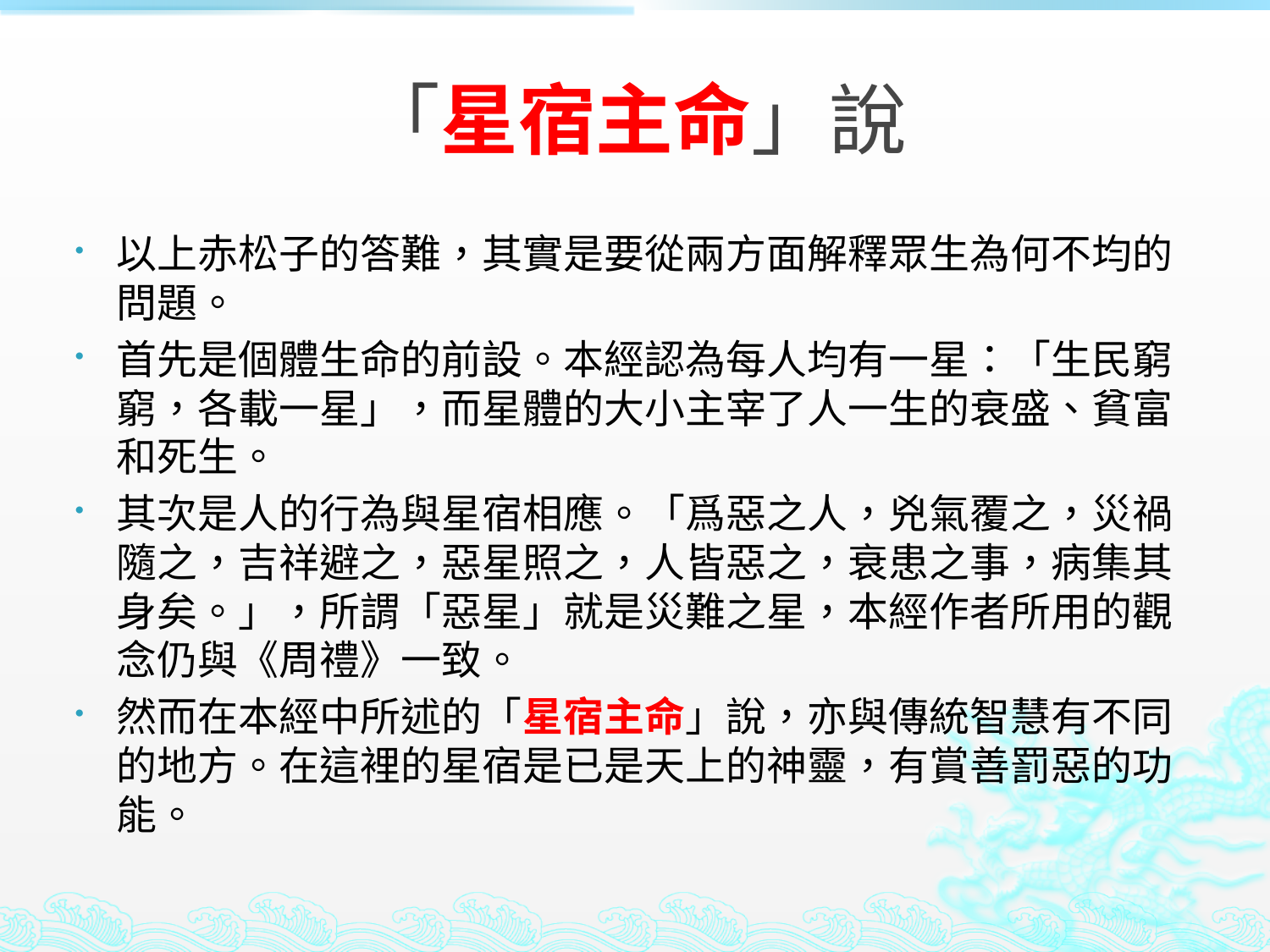

# 「星宿主命」說
以上赤松子的答難，其實是要從兩方面解釋眾生為何不均的問題。
首先是個體生命的前設。本經認為每人均有一星：「生民窮窮，各載一星」，而星體的大小主宰了人一生的衰盛、貧富和死生。
其次是人的行為與星宿相應。「爲惡之人，兇氣覆之，災禍隨之，吉祥避之，惡星照之，人皆惡之，衰患之事，病集其身矣。」，所謂「惡星」就是災難之星，本經作者所用的觀念仍與《周禮》一致。
然而在本經中所述的「星宿主命」說，亦與傳統智慧有不同的地方。在這裡的星宿是已是天上的神靈，有賞善罰惡的功能。